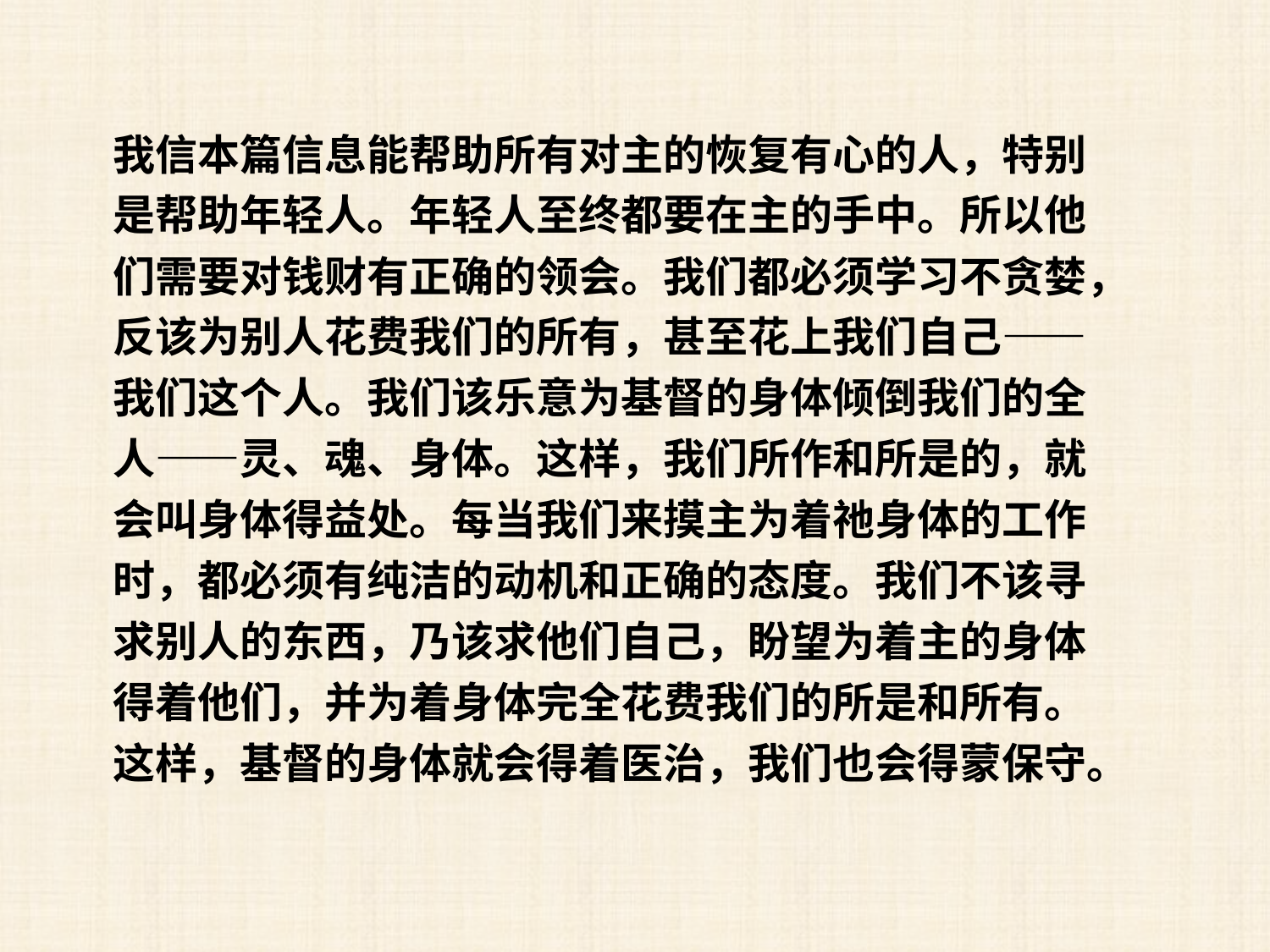

我信本篇信息能帮助所有对主的恢复有心的人，特别是帮助年轻人。年轻人至终都要在主的手中。所以他们需要对钱财有正确的领会。我们都必须学习不贪婪，反该为别人花费我们的所有，甚至花上我们自己——我们这个人。我们该乐意为基督的身体倾倒我们的全人——灵、魂、身体。这样，我们所作和所是的，就会叫身体得益处。每当我们来摸主为着祂身体的工作时，都必须有纯洁的动机和正确的态度。我们不该寻求别人的东西，乃该求他们自己，盼望为着主的身体得着他们，并为着身体完全花费我们的所是和所有。这样，基督的身体就会得着医治，我们也会得蒙保守。